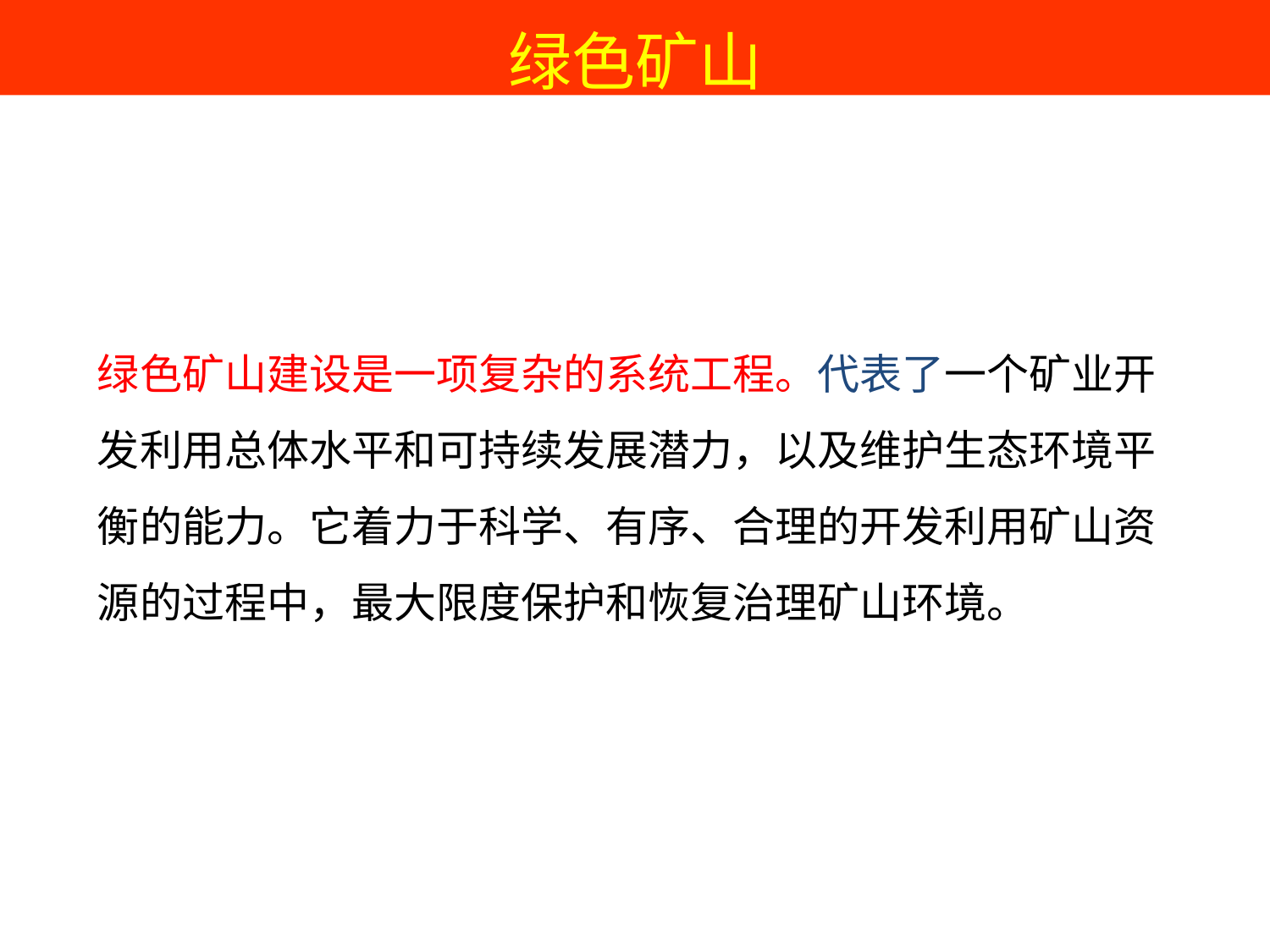

绿色矿山
绿色矿山建设是一项复杂的系统工程。代表了一个矿业开发利用总体水平和可持续发展潜力，以及维护生态环境平衡的能力。它着力于科学、有序、合理的开发利用矿山资源的过程中，最大限度保护和恢复治理矿山环境。